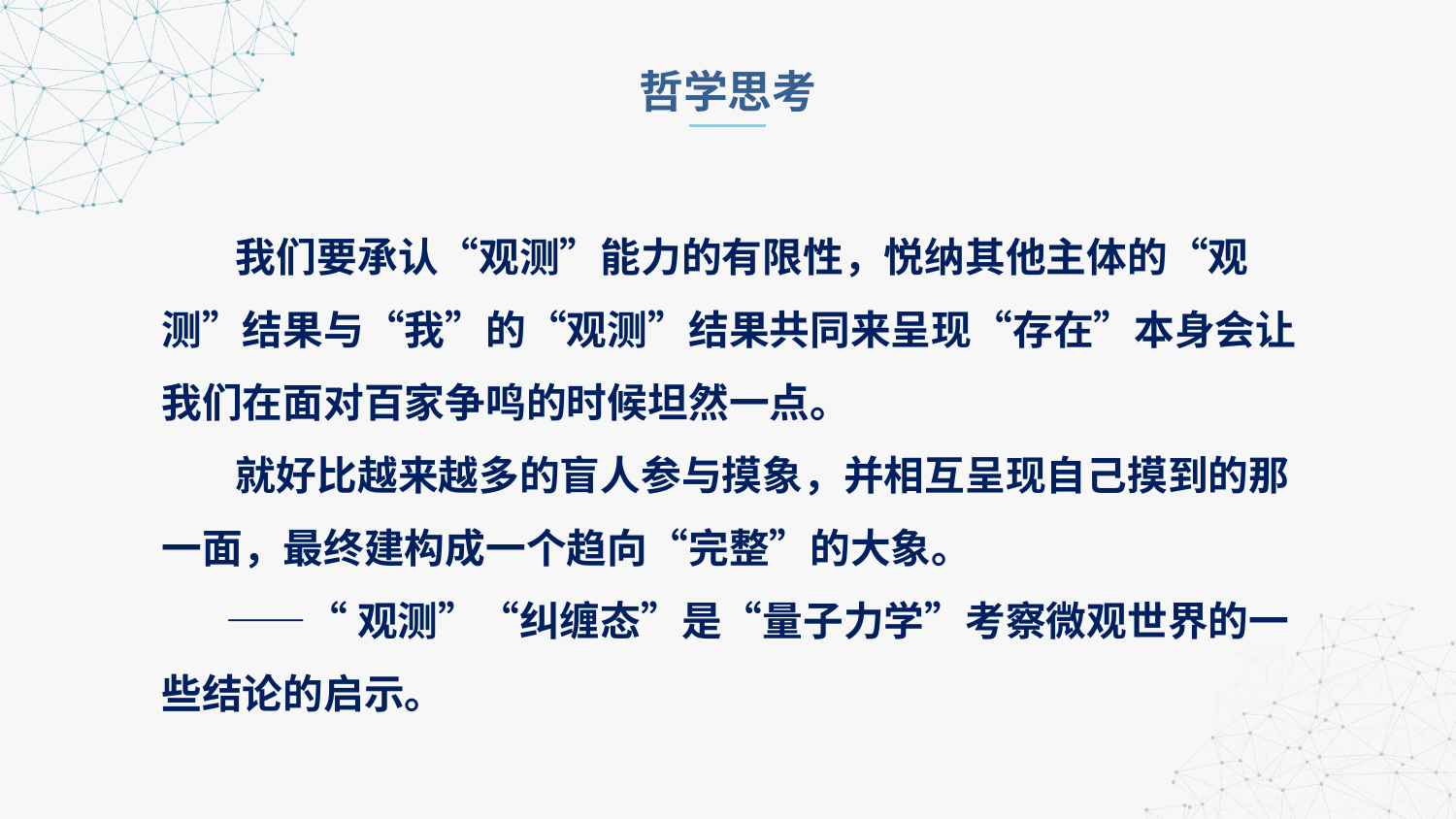

哲学思考
       我们要承认“观测”能力的有限性，悦纳其他主体的“观测”结果与“我”的“观测”结果共同来呈现“存在”本身会让我们在面对百家争鸣的时候坦然一点。
       就好比越来越多的盲人参与摸象，并相互呈现自己摸到的那一面，最终建构成一个趋向“完整”的大象。
       ——“观测”“纠缠态”是“量子力学”考察微观世界的一些结论的启示。